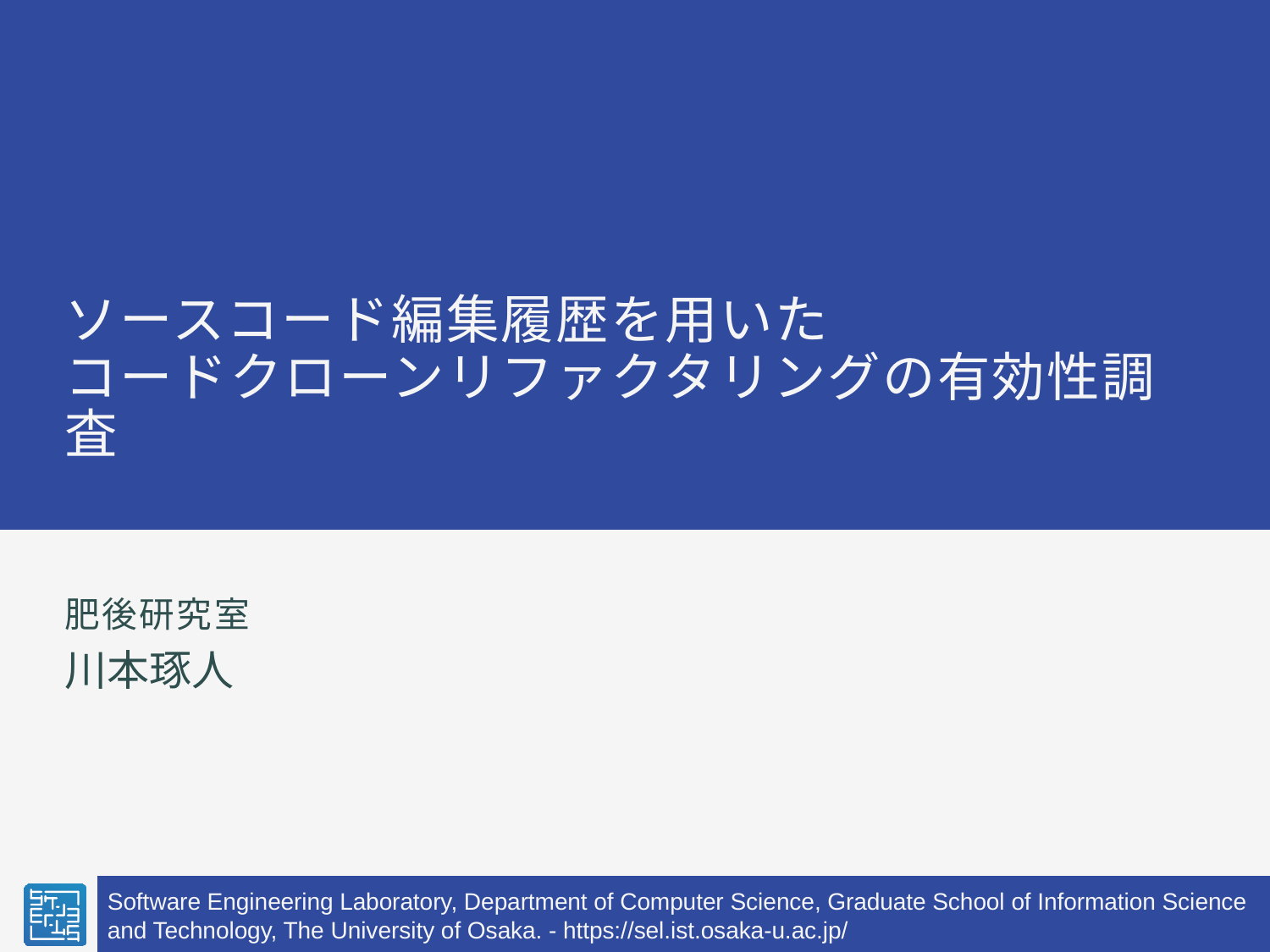

# ソースコード編集履歴を用いた コードクローンリファクタリングの有効性調査
肥後研究室
川本琢人